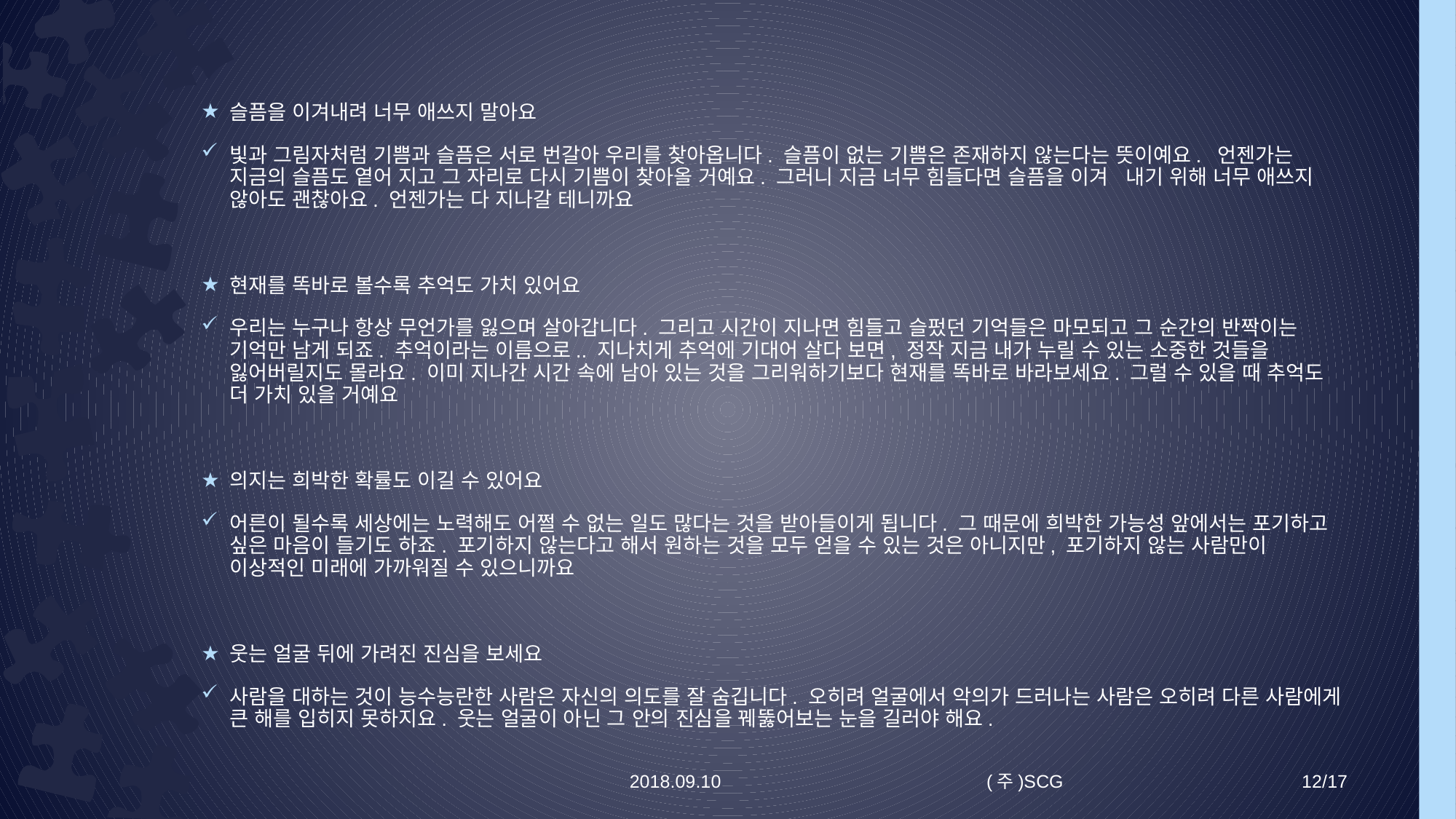

슬픔을 이겨내려 너무 애쓰지 말아요
빛과 그림자처럼 기쁨과 슬픔은 서로 번갈아 우리를 찾아옵니다. 슬픔이 없는 기쁨은 존재하지 않는다는 뜻이예요.  언젠가는 지금의 슬픔도 옅어 지고 그 자리로 다시 기쁨이 찾아올 거예요. 그러니 지금 너무 힘들다면 슬픔을 이겨   내기 위해 너무 애쓰지 않아도 괜찮아요. 언젠가는 다 지나갈 테니까요

현재를 똑바로 볼수록 추억도 가치 있어요
우리는 누구나 항상 무언가를 잃으며 살아갑니다. 그리고 시간이 지나면 힘들고 슬펐던 기억들은 마모되고 그 순간의 반짝이는 기억만 남게 되죠. 추억이라는 이름으로.. 지나치게 추억에 기대어 살다 보면, 정작 지금 내가 누릴 수 있는 소중한 것들을 잃어버릴지도 몰라요. 이미 지나간 시간 속에 남아 있는 것을 그리워하기보다 현재를 똑바로 바라보세요. 그럴 수 있을 때 추억도 더 가치 있을 거예요

의지는 희박한 확률도 이길 수 있어요
어른이 될수록 세상에는 노력해도 어쩔 수 없는 일도 많다는 것을 받아들이게 됩니다. 그 때문에 희박한 가능성 앞에서는 포기하고 싶은 마음이 들기도 하죠. 포기하지 않는다고 해서 원하는 것을 모두 얻을 수 있는 것은 아니지만, 포기하지 않는 사람만이 이상적인 미래에 가까워질 수 있으니까요

웃는 얼굴 뒤에 가려진 진심을 보세요
사람을 대하는 것이 능수능란한 사람은 자신의 의도를 잘 숨깁니다. 오히려 얼굴에서 악의가 드러나는 사람은 오히려 다른 사람에게 큰 해를 입히지 못하지요. 웃는 얼굴이 아닌 그 안의 진심을 꿰뚫어보는 눈을 길러야 해요.

2018.09.10
(주)SCG
12/17